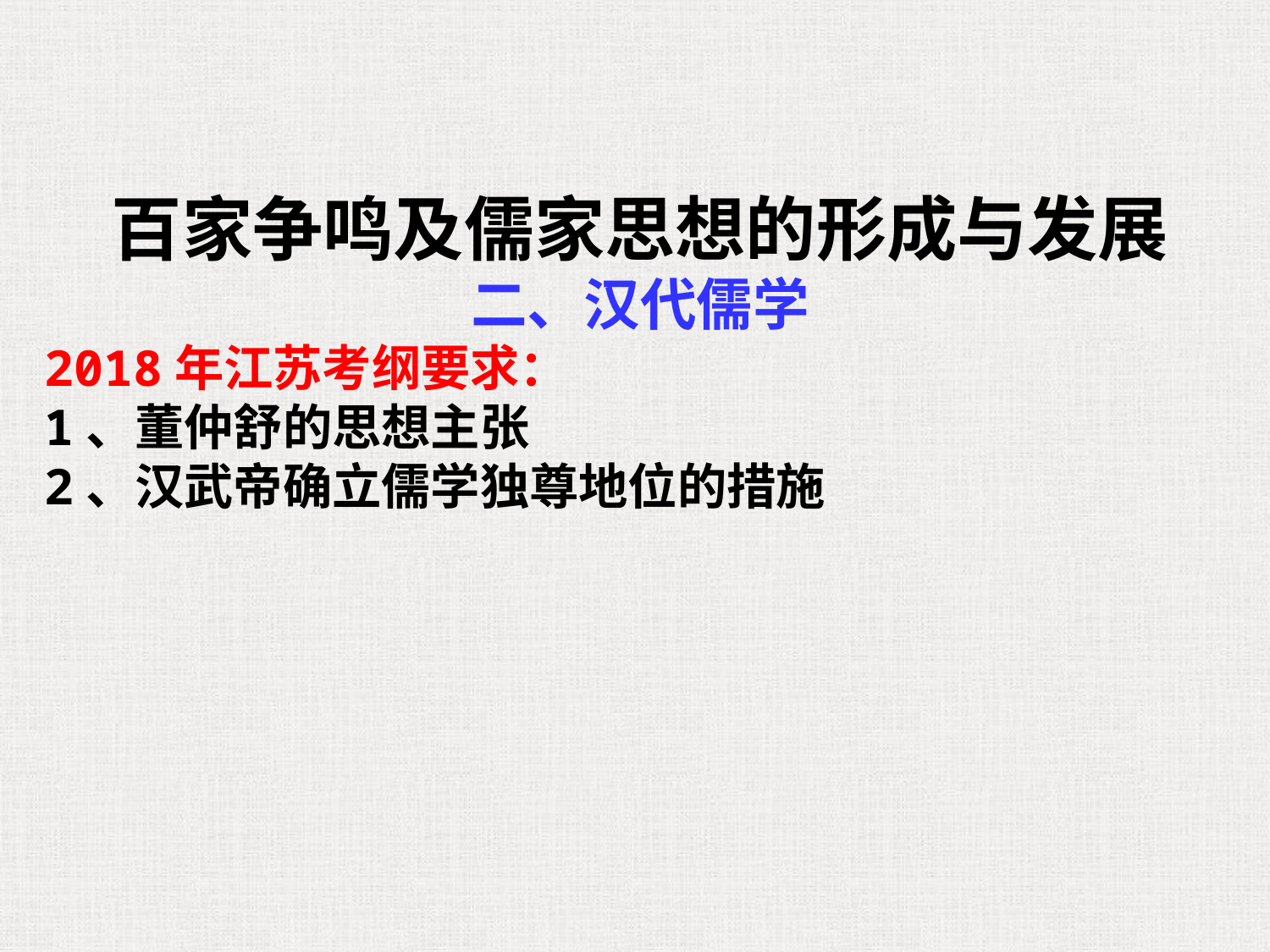

百家争鸣及儒家思想的形成与发展
二、汉代儒学
2018年江苏考纲要求：
1、董仲舒的思想主张
2、汉武帝确立儒学独尊地位的措施